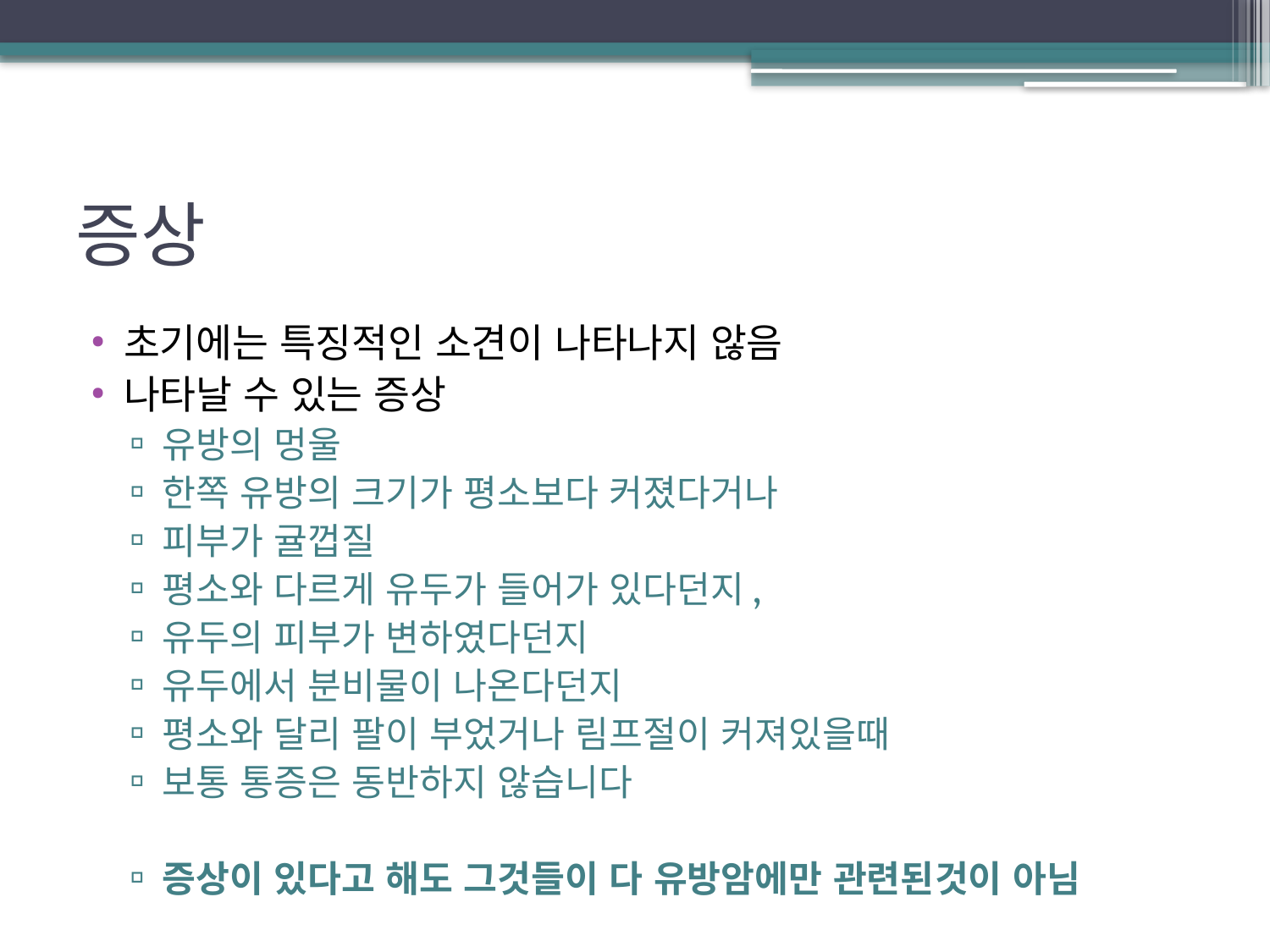

# 증상
초기에는 특징적인 소견이 나타나지 않음
나타날 수 있는 증상
유방의 멍울
한쪽 유방의 크기가 평소보다 커졌다거나
피부가 귤껍질
평소와 다르게 유두가 들어가 있다던지,
유두의 피부가 변하였다던지
유두에서 분비물이 나온다던지
평소와 달리 팔이 부었거나 림프절이 커져있을때
보통 통증은 동반하지 않습니다

증상이 있다고 해도 그것들이 다 유방암에만 관련된것이 아님